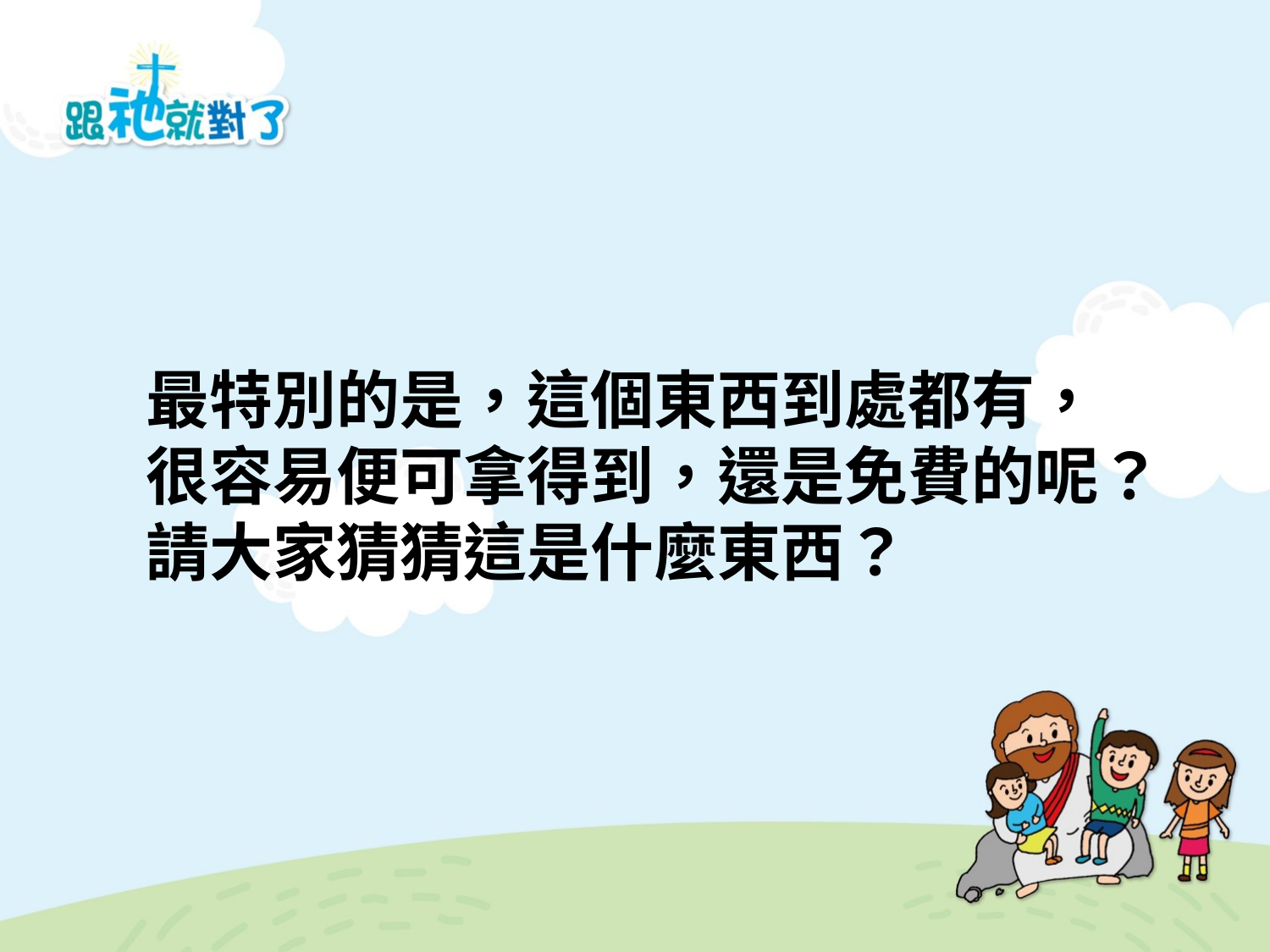

最特別的是，這個東西到處都有，很容易便可拿得到，還是免費的呢？請大家猜猜這是什麼東西？